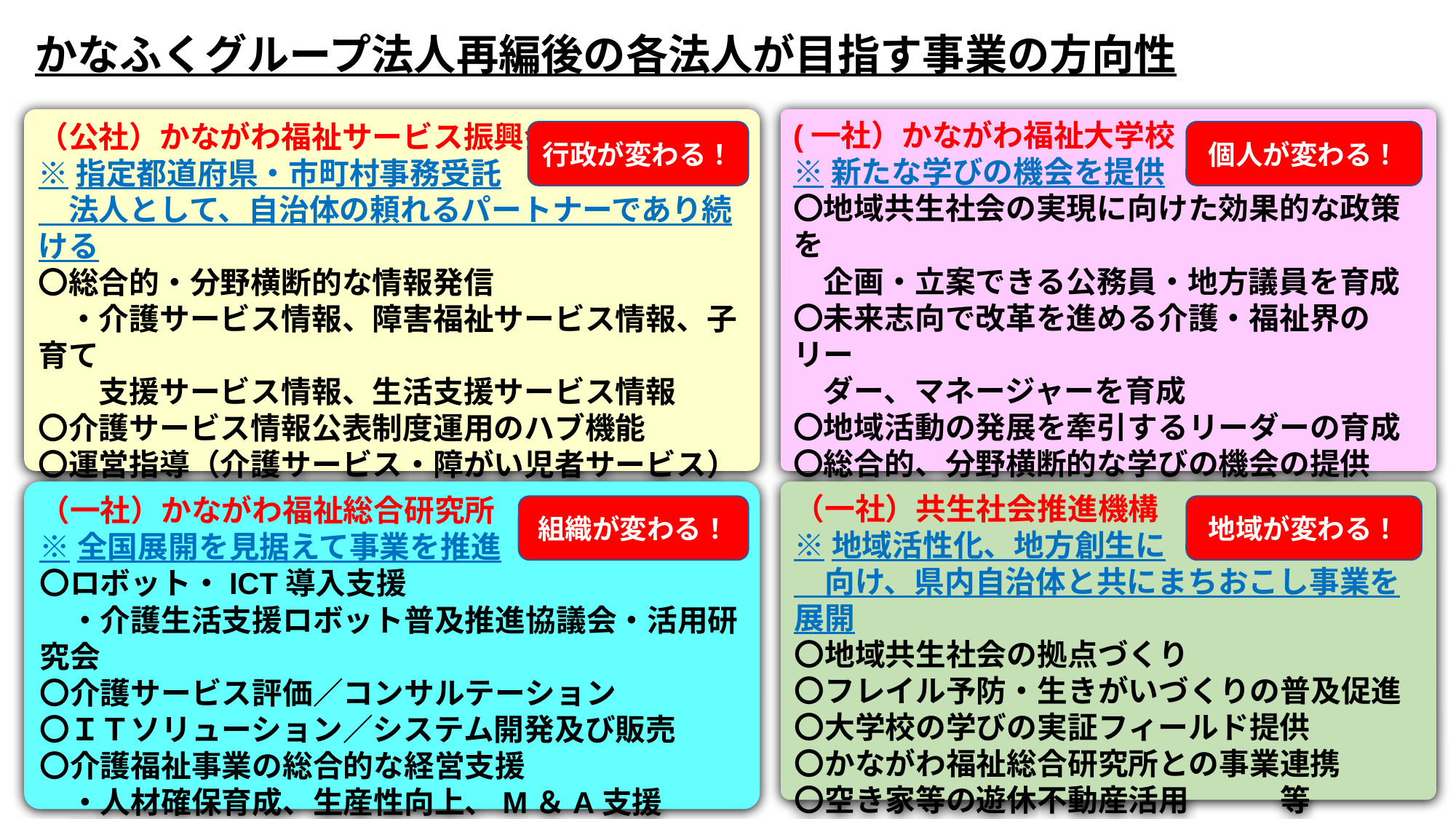

かなふくグループ法人再編後の各法人が目指す事業の方向性
（公社）かながわ福祉サービス振興会
※指定都道府県・市町村事務受託
　法人として、自治体の頼れるパートナーであり続ける
〇総合的・分野横断的な情報発信
　・介護サービス情報、障害福祉サービス情報、子育て
　　支援サービス情報、生活支援サービス情報
〇介護サービス情報公表制度運用のハブ機能
〇運営指導（介護サービス・障がい児者サービス）
〇要介護認定調査　　　等

(一社）かながわ福祉大学校
※新たな学びの機会を提供
〇地域共生社会の実現に向けた効果的な政策を
　企画・立案できる公務員・地方議員を育成
〇未来志向で改革を進める介護・福祉界のリー
　ダー、マネージャーを育成
〇地域活動の発展を牽引するリーダーの育成
〇総合的、分野横断的な学びの機会の提供
〇大学、民間教育機関等との幅広い連携　　　等
行政が変わる！
個人が変わる！
（一社）かながわ福祉総合研究所
※全国展開を見据えて事業を推進
〇ロボット・ICT導入支援
　・介護生活支援ロボット普及推進協議会・活用研究会
〇介護サービス評価／コンサルテーション
〇ＩＴソリューション／システム開発及び販売
〇介護福祉事業の総合的な経営支援
　・人材確保育成、生産性向上、M＆A支援　　　等
（一社）共生社会推進機構
※地域活性化、地方創生に
　向け、県内自治体と共にまちおこし事業を展開
〇地域共生社会の拠点づくり
〇フレイル予防・生きがいづくりの普及促進
〇大学校の学びの実証フィールド提供
〇かながわ福祉総合研究所との事業連携
〇空き家等の遊休不動産活用　　　等

地域が変わる！
組織が変わる！